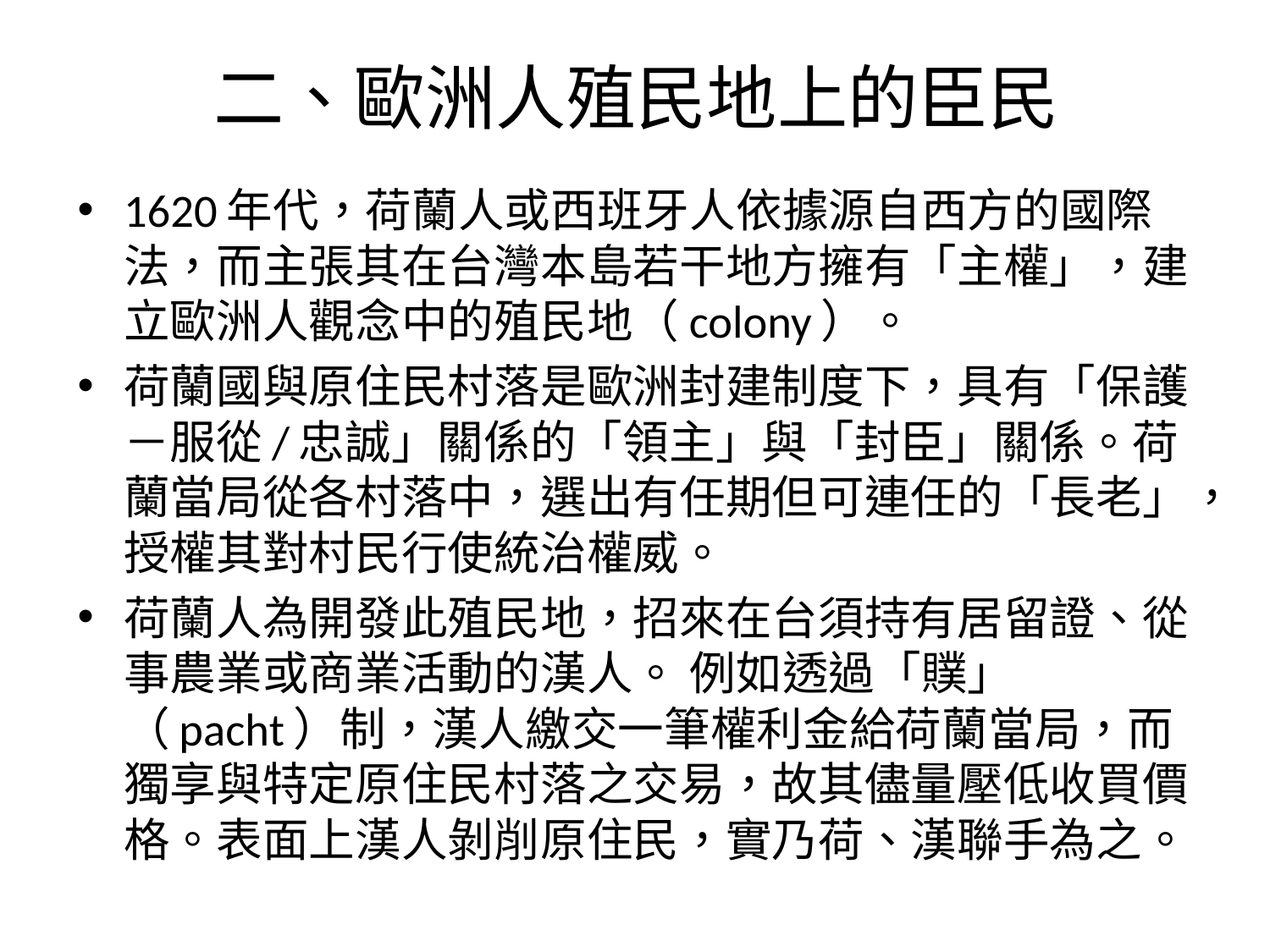

# 二、歐洲人殖民地上的臣民
1620年代，荷蘭人或西班牙人依據源自西方的國際法，而主張其在台灣本島若干地方擁有「主權」，建立歐洲人觀念中的殖民地（colony）。
荷蘭國與原住民村落是歐洲封建制度下，具有「保護－服從/忠誠」關係的「領主」與「封臣」關係。荷蘭當局從各村落中，選出有任期但可連任的「長老」，授權其對村民行使統治權威。
荷蘭人為開發此殖民地，招來在台須持有居留證、從事農業或商業活動的漢人。 例如透過「贌」（pacht）制，漢人繳交一筆權利金給荷蘭當局，而獨享與特定原住民村落之交易，故其儘量壓低收買價格。表面上漢人剝削原住民，實乃荷、漢聯手為之。